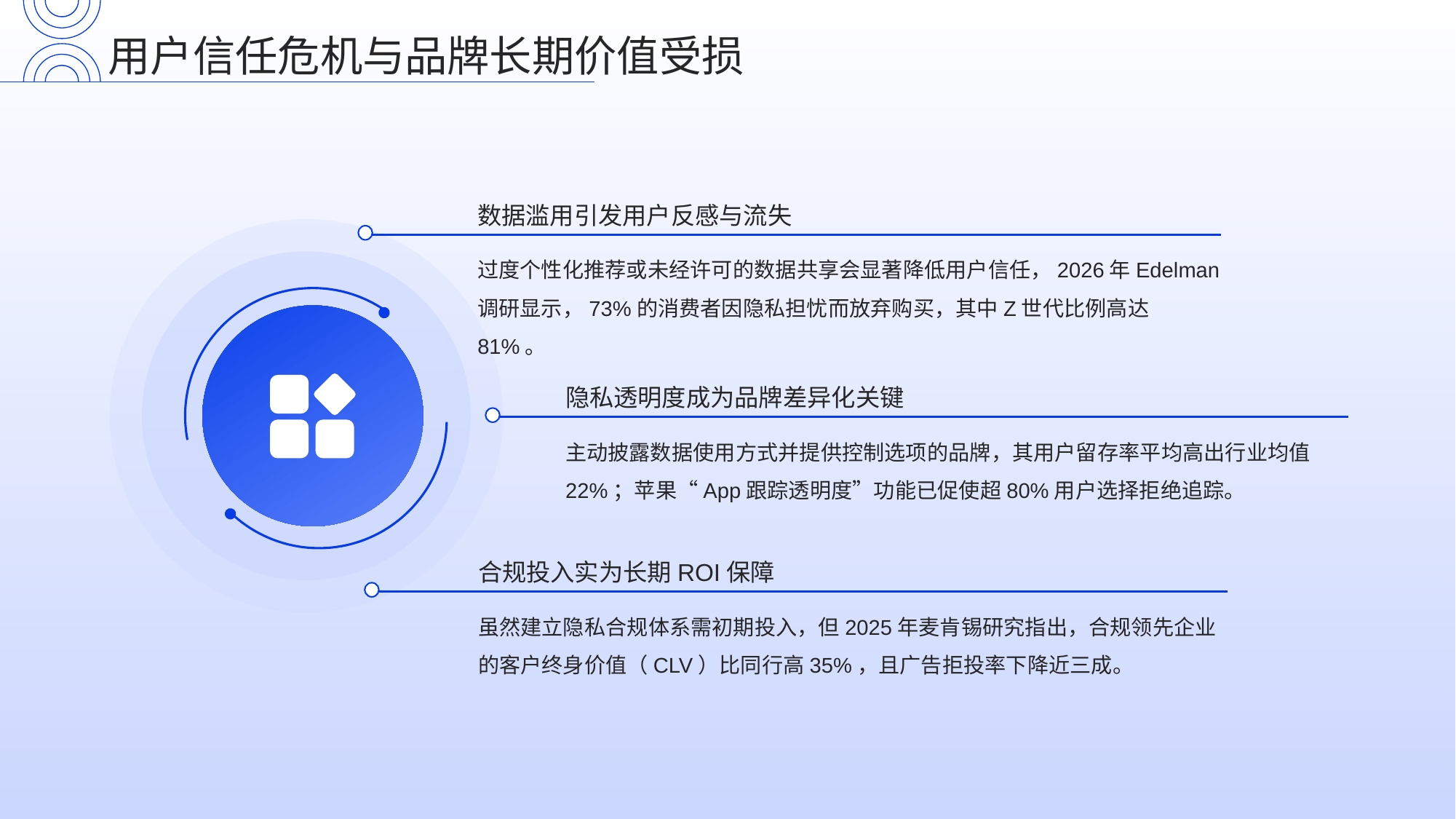

用户信任危机与品牌长期价值受损

数据滥用引发用户反感与流失

过度个性化推荐或未经许可的数据共享会显著降低用户信任，2026年Edelman调研显示，73%的消费者因隐私担忧而放弃购买，其中Z世代比例高达81%。

隐私透明度成为品牌差异化关键

主动披露数据使用方式并提供控制选项的品牌，其用户留存率平均高出行业均值22%；苹果“App跟踪透明度”功能已促使超80%用户选择拒绝追踪。

合规投入实为长期ROI保障

虽然建立隐私合规体系需初期投入，但2025年麦肯锡研究指出，合规领先企业的客户终身价值（CLV）比同行高35%，且广告拒投率下降近三成。